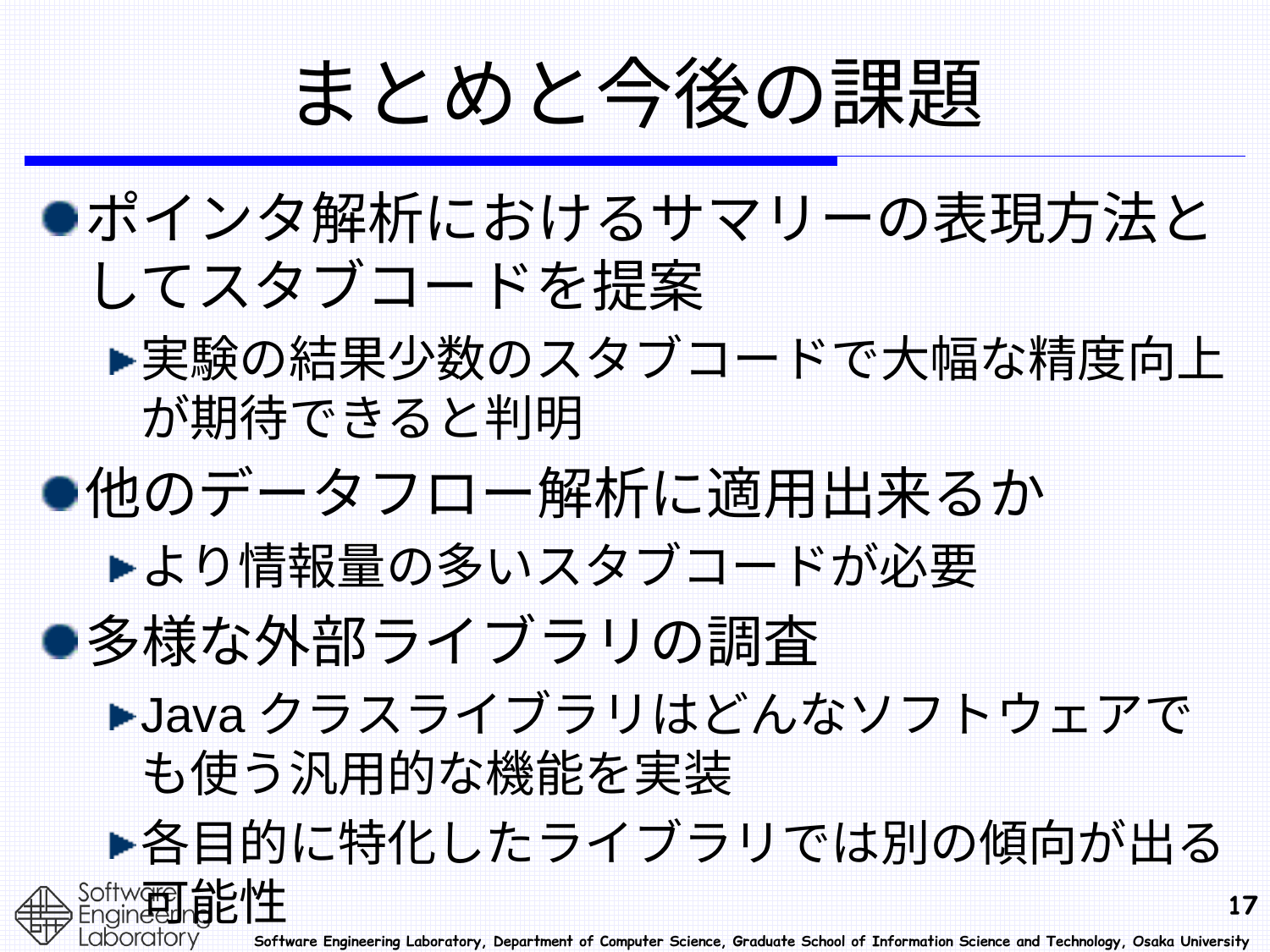

# まとめと今後の課題
ポインタ解析におけるサマリーの表現方法としてスタブコードを提案
実験の結果少数のスタブコードで大幅な精度向上が期待できると判明
他のデータフロー解析に適用出来るか
より情報量の多いスタブコードが必要
多様な外部ライブラリの調査
Javaクラスライブラリはどんなソフトウェアでも使う汎用的な機能を実装
各目的に特化したライブラリでは別の傾向が出る可能性